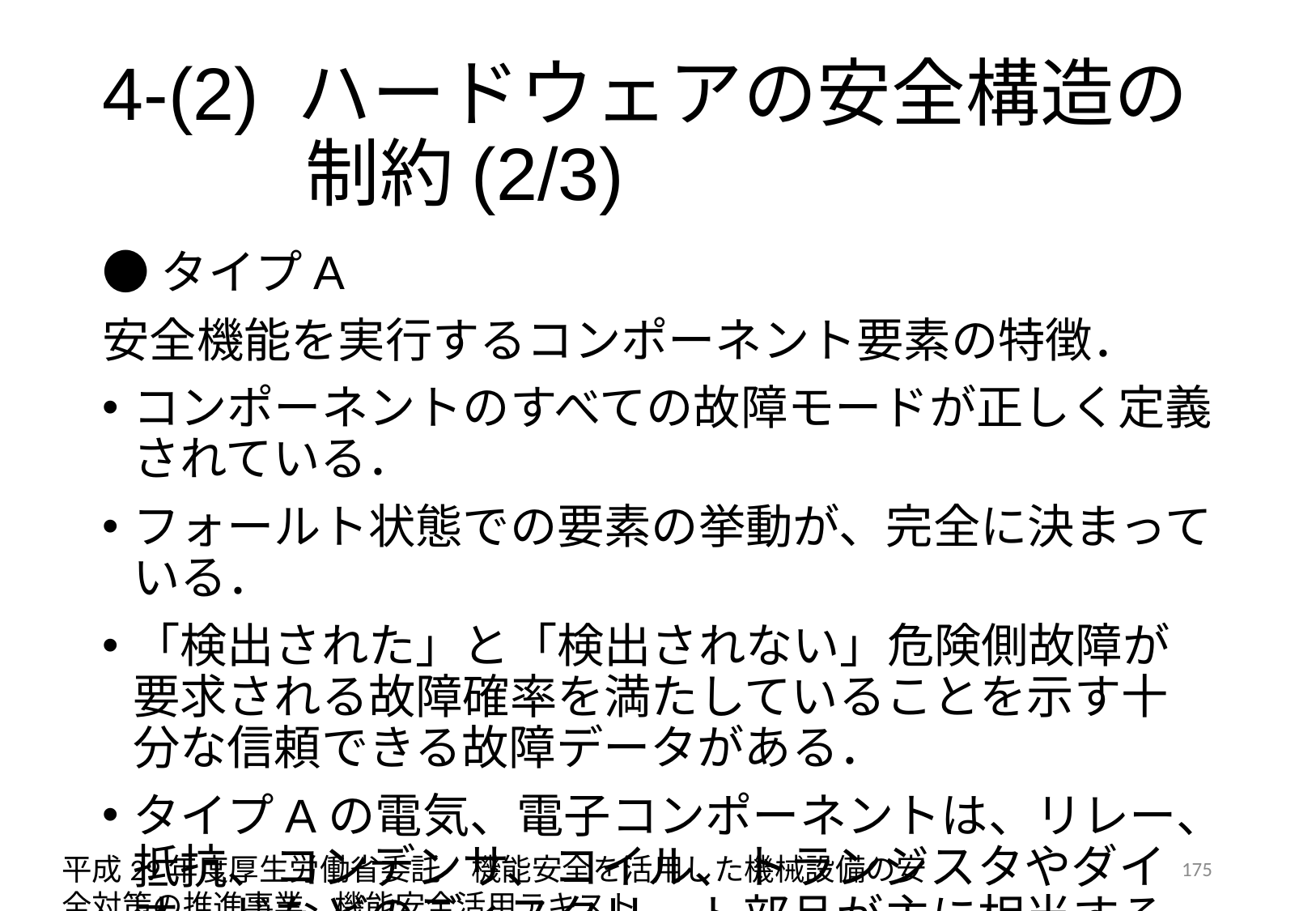

# 4-(2) ハードウェアの安全構造の制約(2/3)
●タイプA
安全機能を実行するコンポーネント要素の特徴．
コンポーネントのすべての故障モードが正しく定義されている．
フォールト状態での要素の挙動が、完全に決まっている．
「検出された」と「検出されない」危険側故障が要求される故障確率を満たしていることを示す十分な信頼できる故障データがある．
タイプAの電気、電子コンポーネントは、リレー、抵抗、コンデンサ、コイル、トランジスタやダイオードなどのディスクリート部品が主に相当する．
平成29年度厚生労働省委託　機能安全を活用した機械設備の安全対策の推進事業　機能安全活用テキスト
175